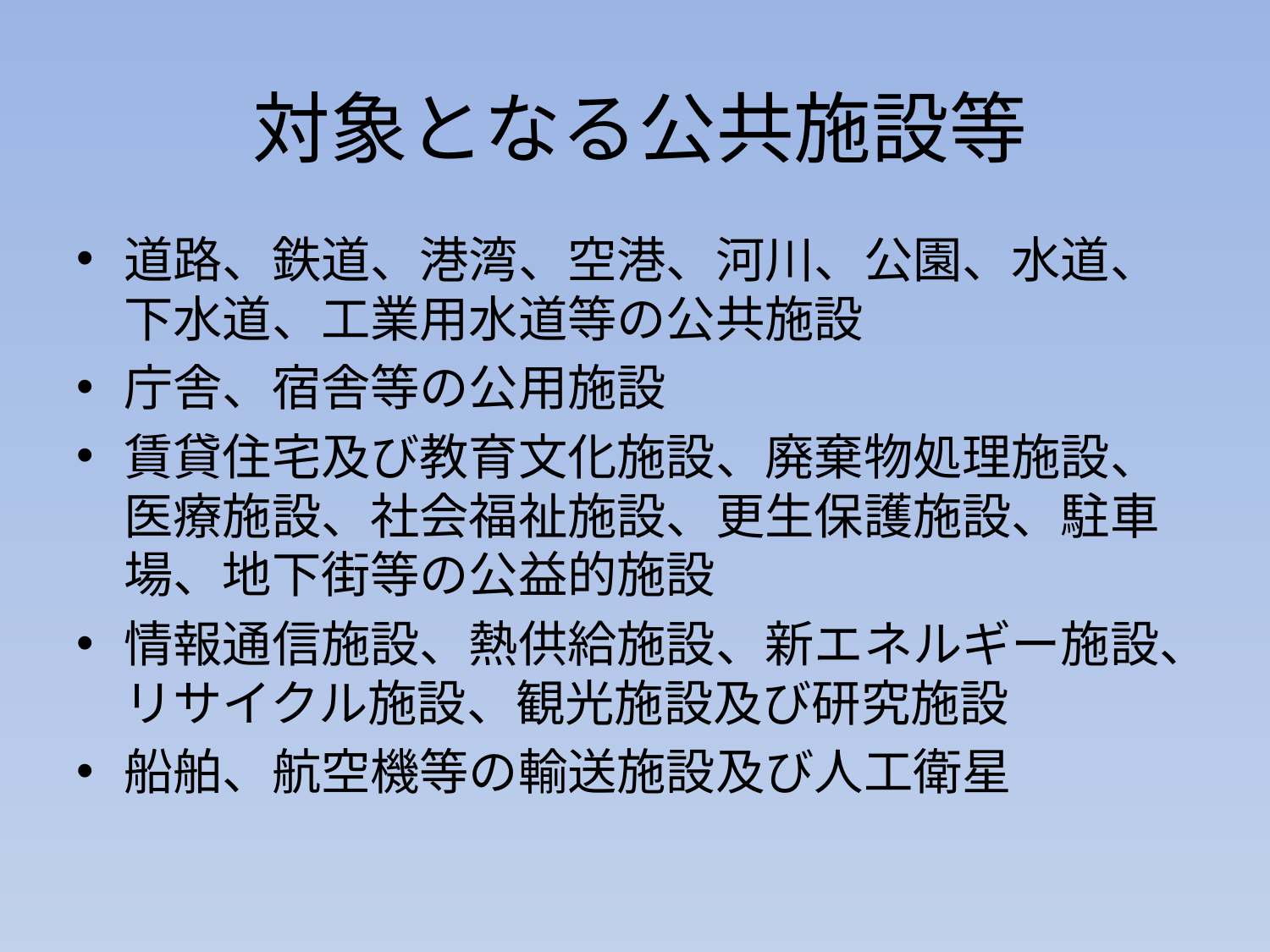

# 対象となる公共施設等
道路、鉄道、港湾、空港、河川、公園、水道、下水道、工業用水道等の公共施設
庁舎、宿舎等の公用施設
賃貸住宅及び教育文化施設、廃棄物処理施設、医療施設、社会福祉施設、更生保護施設、駐車場、地下街等の公益的施設
情報通信施設、熱供給施設、新エネルギー施設、リサイクル施設、観光施設及び研究施設
船舶、航空機等の輸送施設及び人工衛星